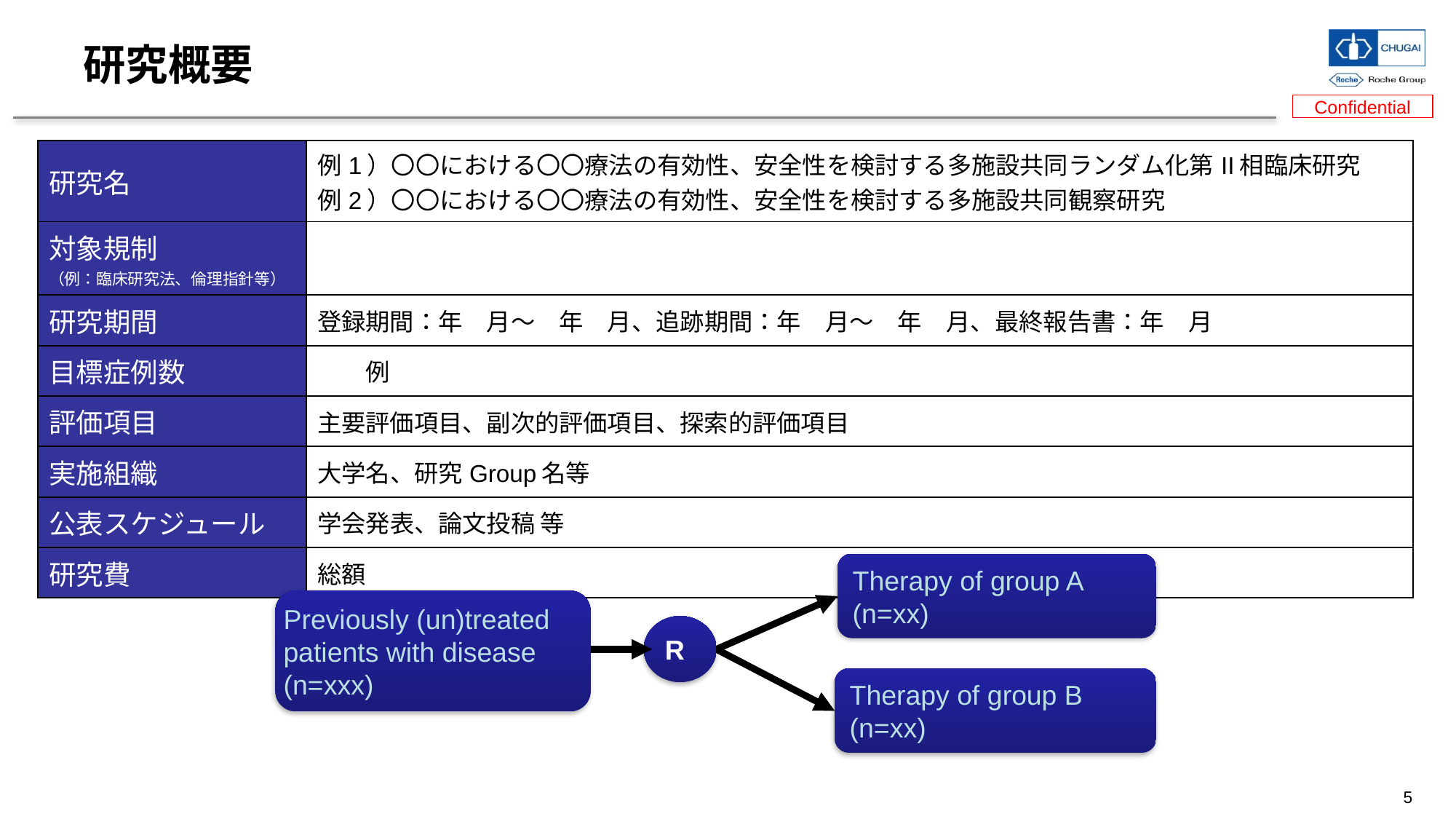

# 研究概要
| 研究名 | 例1）〇〇における〇〇療法の有効性、安全性を検討する多施設共同ランダム化第II相臨床研究 例2）〇〇における〇〇療法の有効性、安全性を検討する多施設共同観察研究 |
| --- | --- |
| 対象規制 （例：臨床研究法、倫理指針等） |  |
| 研究期間 | 登録期間：年　月～　年　月、追跡期間：年　月～　年　月、最終報告書：年　月 |
| 目標症例数 | 例 |
| 評価項目 | 主要評価項目、副次的評価項目、探索的評価項目 |
| 実施組織 | 大学名、研究Group名等 |
| 公表スケジュール | 学会発表、論文投稿 等 |
| 研究費 | 総額 |
Therapy of group A
(n=xx)
Previously (un)treated
patients with disease
(n=xxx)
R
Therapy of group B (n=xx)